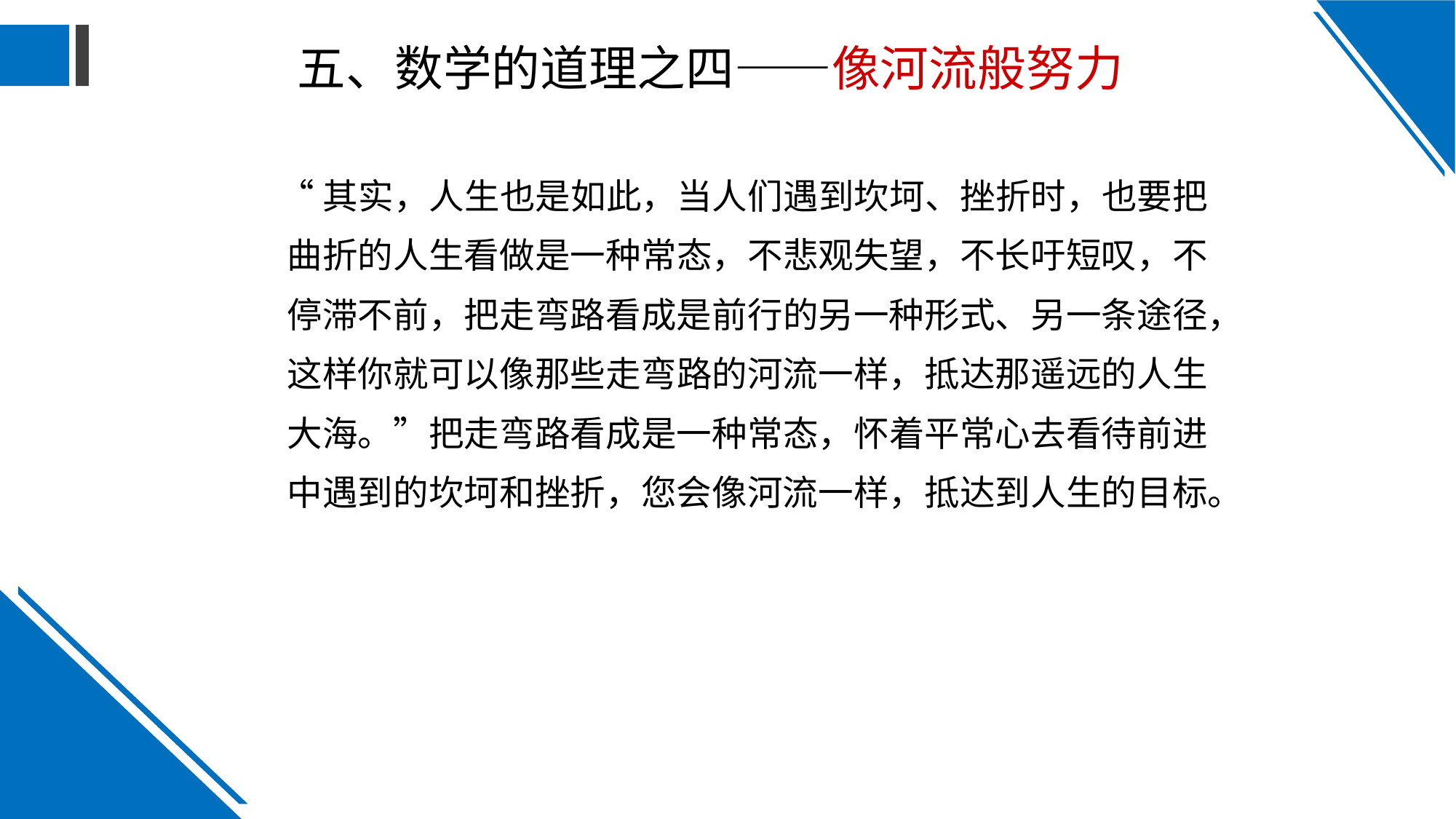

# 五、数学的道理之四——像河流般努力
    “其实，人生也是如此，当人们遇到坎坷、挫折时，也要把曲折的人生看做是一种常态，不悲观失望，不长吁短叹，不停滞不前，把走弯路看成是前行的另一种形式、另一条途径，这样你就可以像那些走弯路的河流一样，抵达那遥远的人生大海。”把走弯路看成是一种常态，怀着平常心去看待前进中遇到的坎坷和挫折，您会像河流一样，抵达到人生的目标。